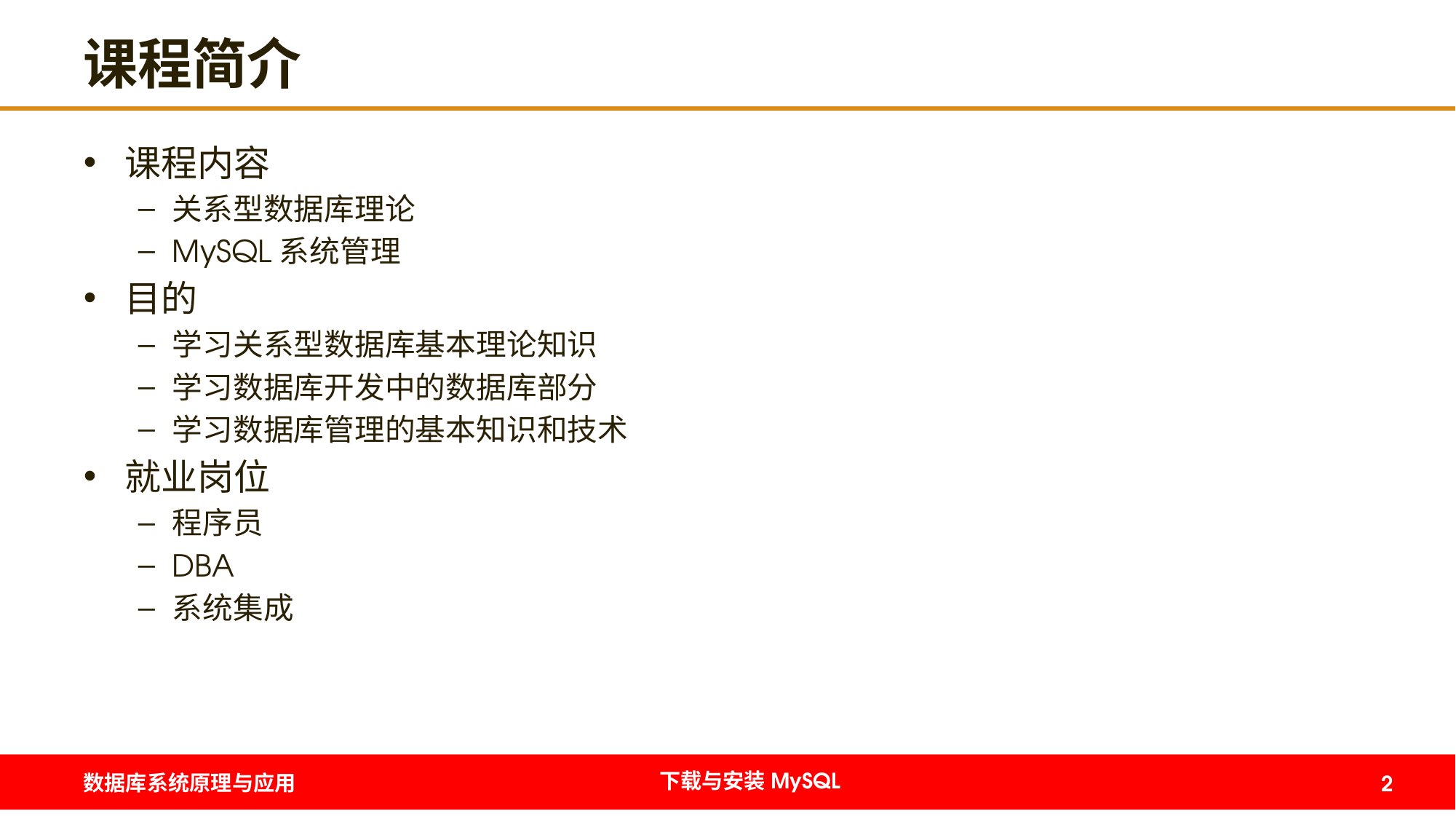

# 课程简介
课程内容
关系型数据库理论
MySQL系统管理
目的
学习关系型数据库基本理论知识
学习数据库开发中的数据库部分
学习数据库管理的基本知识和技术
就业岗位
程序员
DBA
系统集成